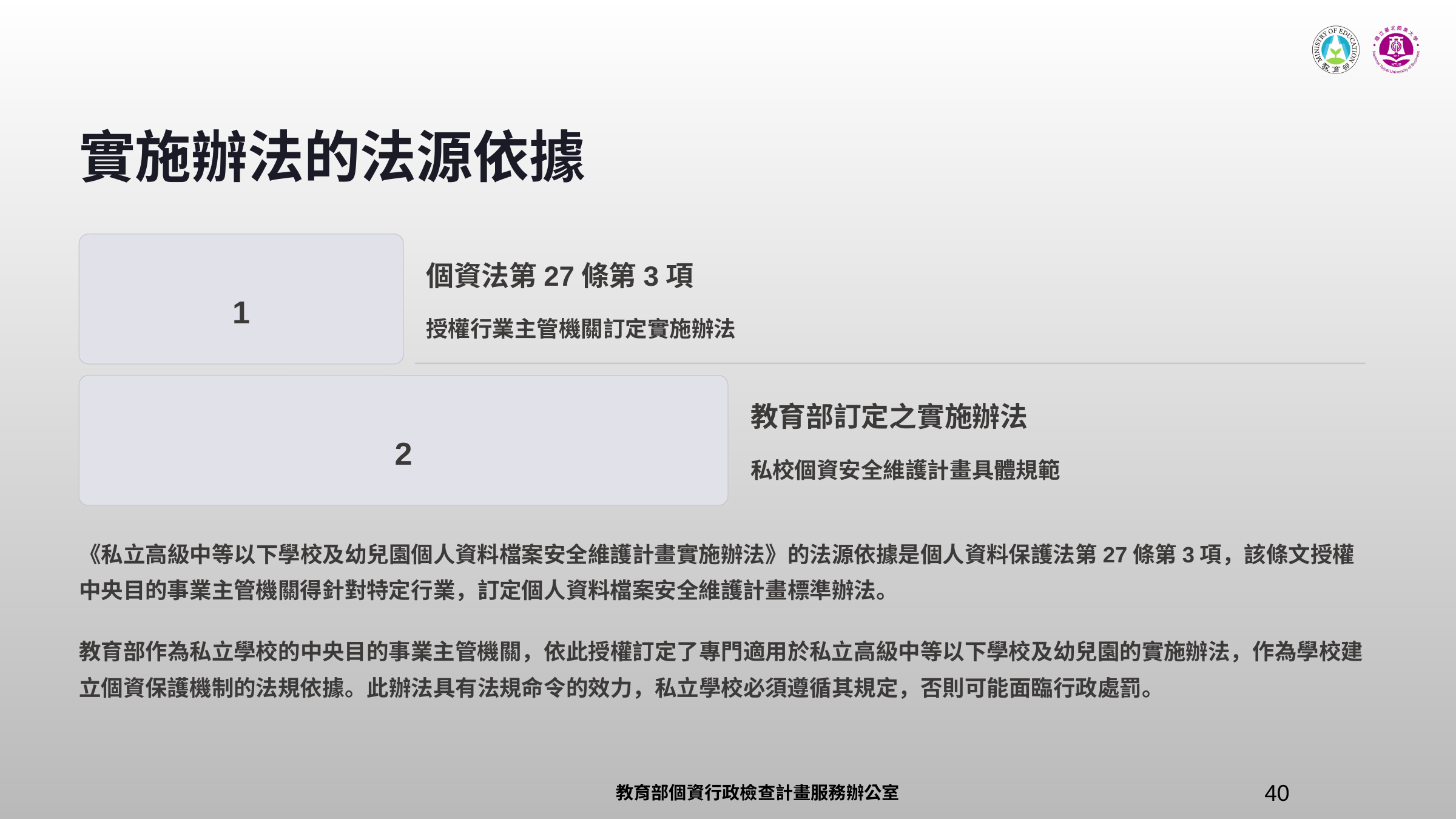

實施辦法的法源依據

個資法第27條第3項
1
授權行業主管機關訂定實施辦法

教育部訂定之實施辦法
2
私校個資安全維護計畫具體規範
《私立高級中等以下學校及幼兒園個人資料檔案安全維護計畫實施辦法》的法源依據是個人資料保護法第27條第3項，該條文授權中央目的事業主管機關得針對特定行業，訂定個人資料檔案安全維護計畫標準辦法。
教育部作為私立學校的中央目的事業主管機關，依此授權訂定了專門適用於私立高級中等以下學校及幼兒園的實施辦法，作為學校建立個資保護機制的法規依據。此辦法具有法規命令的效力，私立學校必須遵循其規定，否則可能面臨行政處罰。